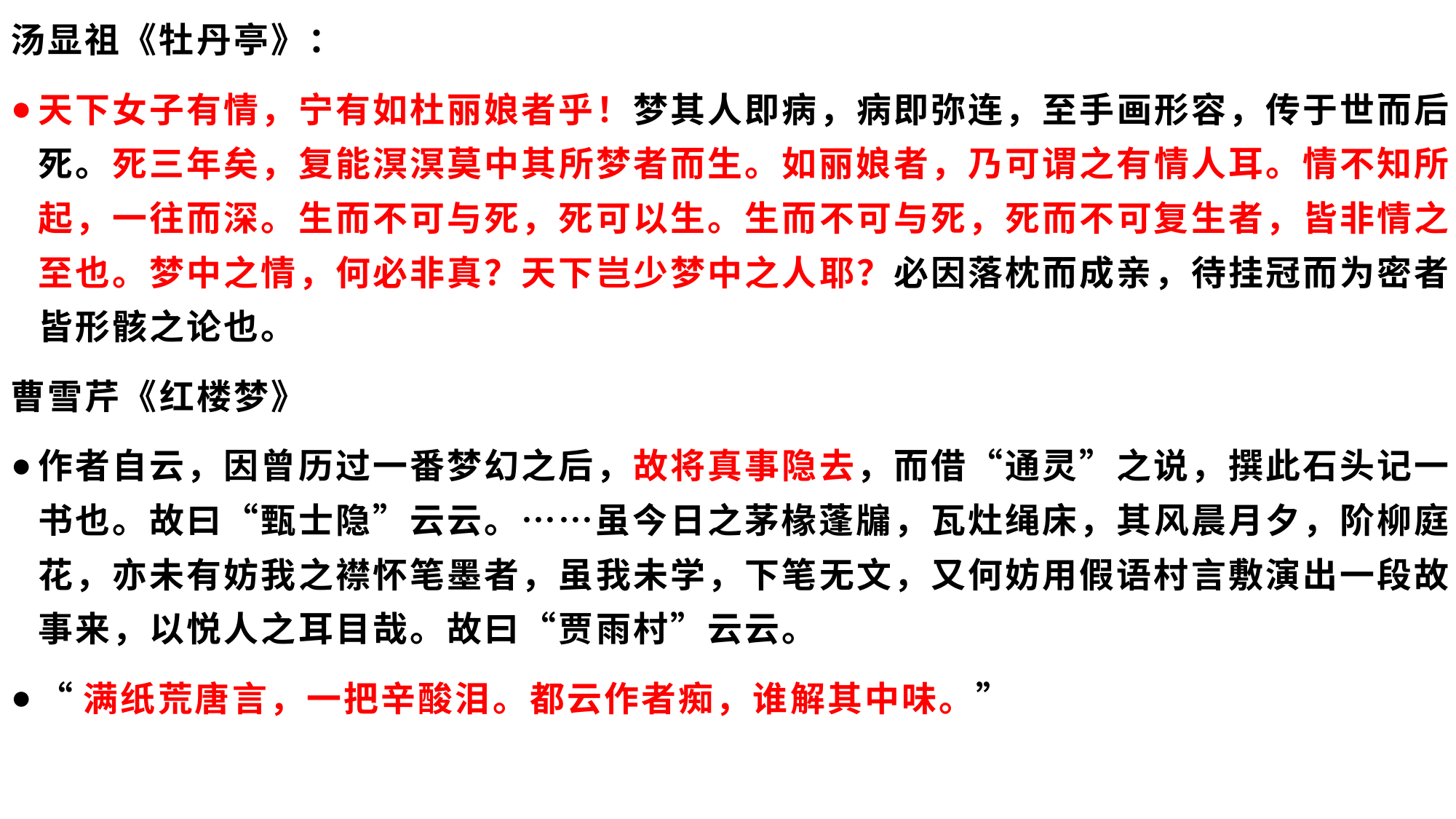

汤显祖《牡丹亭》：
天下女子有情，宁有如杜丽娘者乎！梦其人即病，病即弥连，至手画形容，传于世而后死。死三年矣，复能溟溟莫中其所梦者而生。如丽娘者，乃可谓之有情人耳。情不知所起，一往而深。生而不可与死，死可以生。生而不可与死，死而不可复生者，皆非情之至也。梦中之情，何必非真？天下岂少梦中之人耶？必因落枕而成亲，待挂冠而为密者，皆形骸之论也。
曹雪芹《红楼梦》
作者自云，因曾历过一番梦幻之后，故将真事隐去，而借“通灵”之说，撰此石头记一书也。故曰“甄士隐”云云。……虽今日之茅椽蓬牖，瓦灶绳床，其风晨月夕，阶柳庭花，亦未有妨我之襟怀笔墨者，虽我未学，下笔无文，又何妨用假语村言敷演出一段故事来，以悦人之耳目哉。故曰“贾雨村”云云。
“满纸荒唐言，一把辛酸泪。都云作者痴，谁解其中味。”